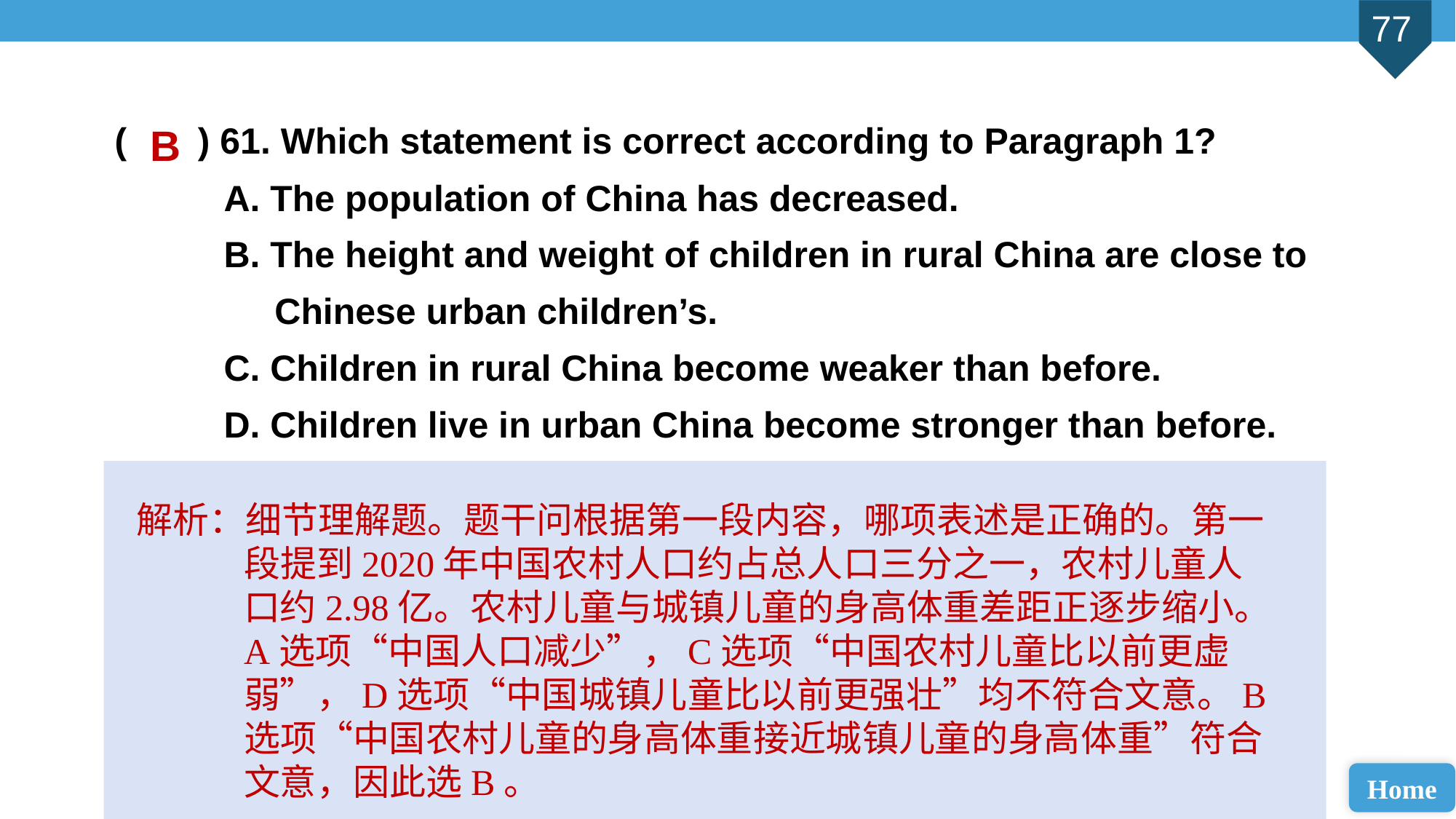

(       ) 61. Which statement is correct according to Paragraph 1?
A. The population of China has decreased.
B. The height and weight of children in rural China are close to
     Chinese urban children’s.
C. Children in rural China become weaker than before.
D. Children live in urban China become stronger than before.
B

解析：细节理解题。题干问根据第一段内容，哪项表述是正确的。第一段提到2020年中国农村人口约占总人口三分之一，农村儿童人口约2.98亿。农村儿童与城镇儿童的身高体重差距正逐步缩小。A选项“中国人口减少”，C选项“中国农村儿童比以前更虚弱”，D选项“中国城镇儿童比以前更强壮”均不符合文意。B选项“中国农村儿童的身高体重接近城镇儿童的身高体重”符合文意，因此选B。